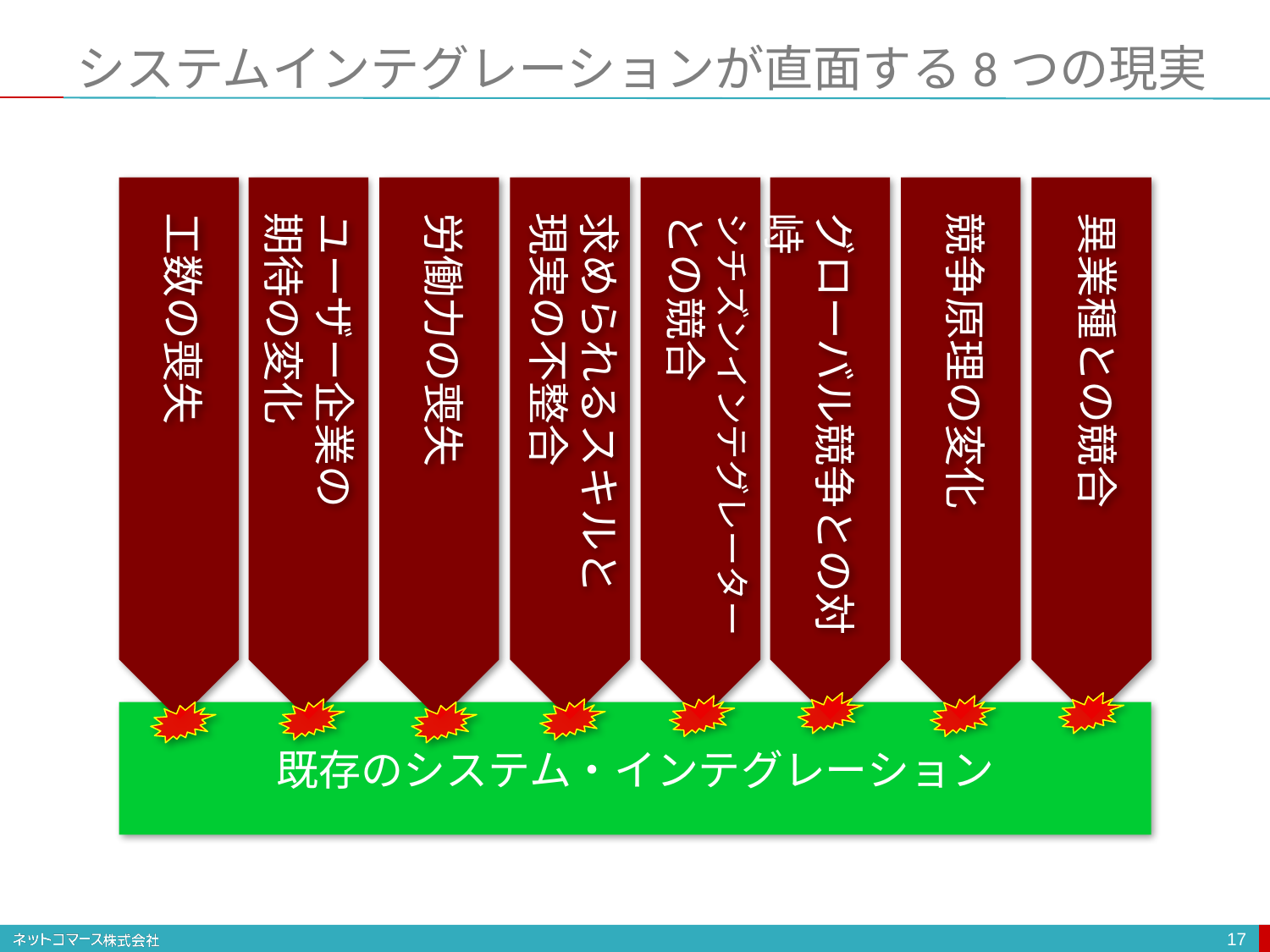

# システムインテグレーションが直面する8つの現実
工数の喪失
ユーザー企業の
期待の変化
労働力の喪失
求められるスキルと
現実の不整合
シチズンインテグレーター
との競合
競争原理の変化
グローバル競争との対峙
異業種との競合

既存のシステム・インテグレーション

17